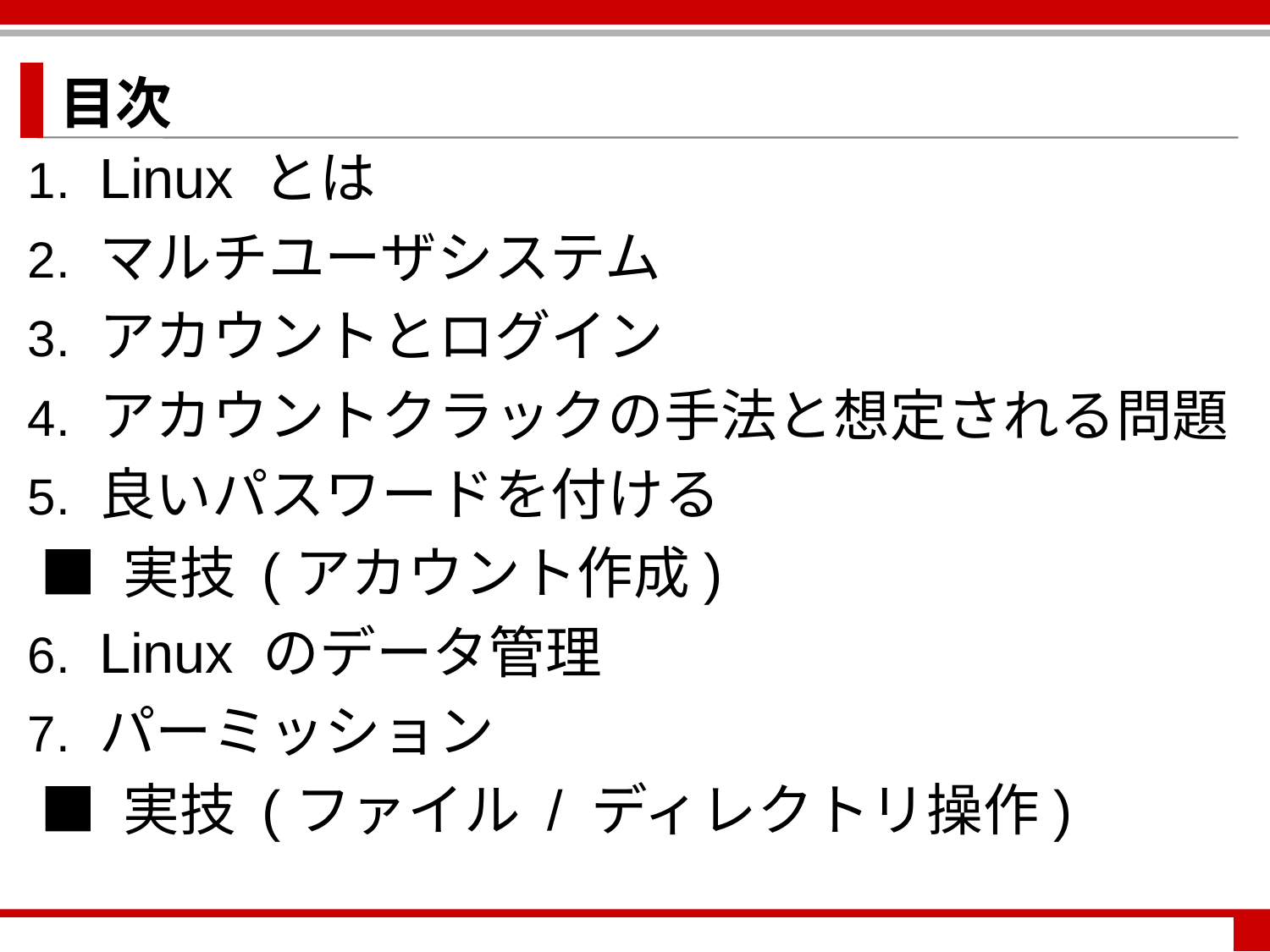

目次
Linux とは
マルチユーザシステム
アカウントとログイン
アカウントクラックの手法と想定される問題
良いパスワードを付ける
 ■ 実技 (アカウント作成)
Linux のデータ管理
パーミッション
 ■ 実技 (ファイル / ディレクトリ操作)